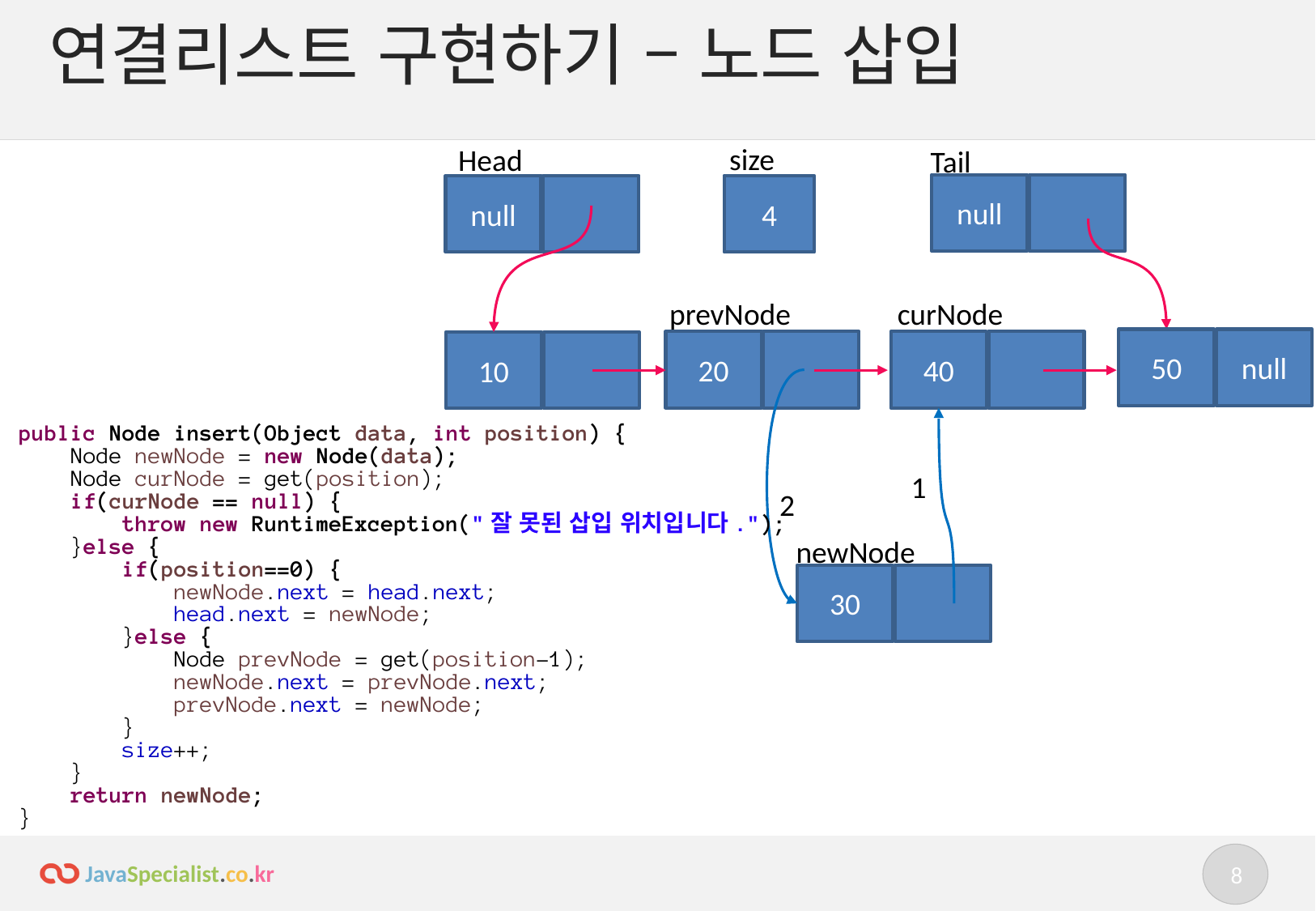

# 연결리스트 구현하기 – 노드 삽입

size
Head
Tail
null

null

4
prevNode
curNode
50
null
20

40

10

public Node insert(Object data, int position) {
    Node newNode = new Node(data);
    Node curNode = get(position);
    if(curNode == null) {
        throw new RuntimeException("잘 못된 삽입 위치입니다.");
    }else {
        if(position==0) {
            newNode.next = head.next;
            head.next = newNode;
        }else {
            Node prevNode = get(position-1);
            newNode.next = prevNode.next;
            prevNode.next = newNode;
        }
        size++;
    }
    return newNode;
}
1
2
newNode
30